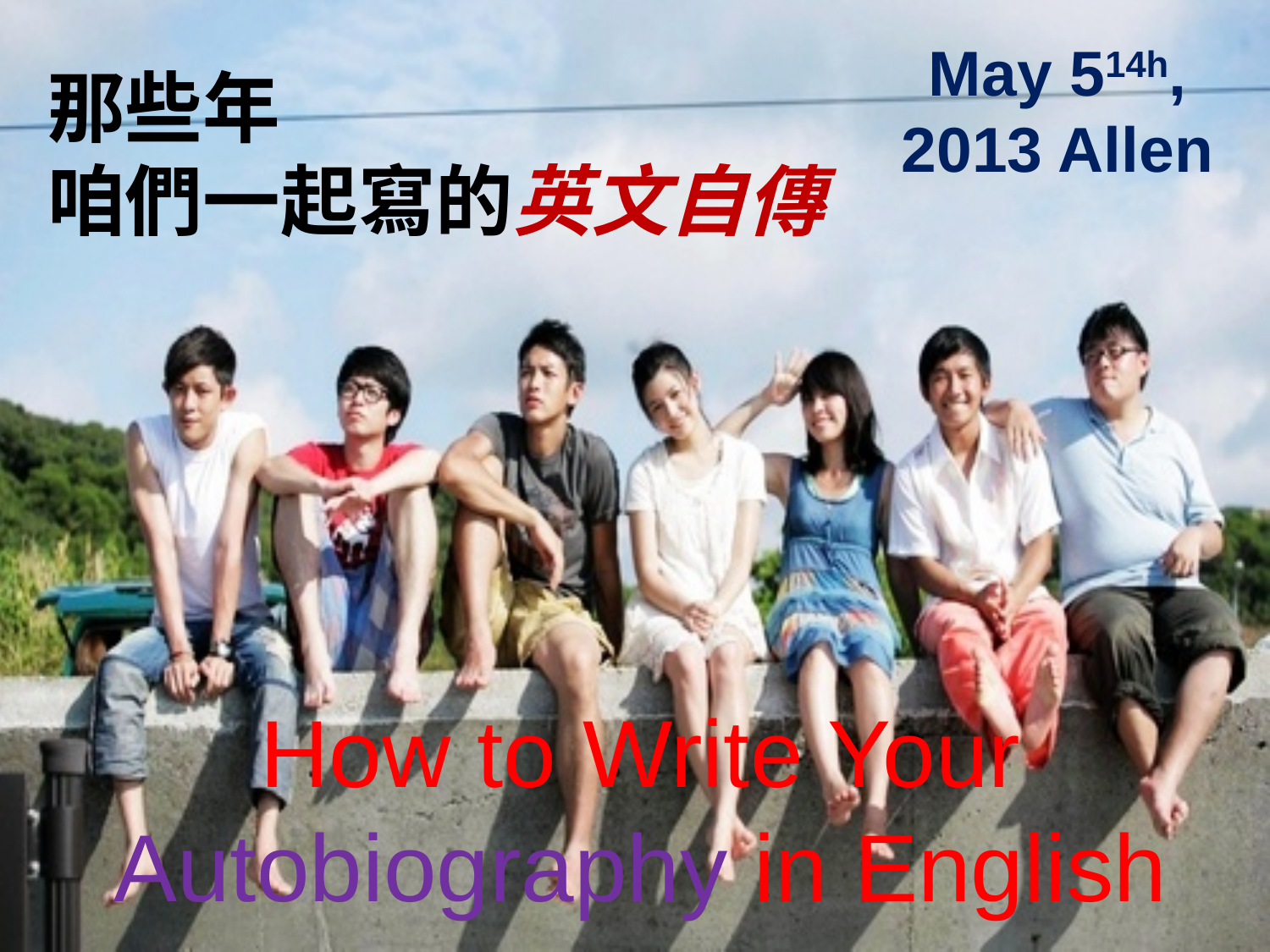

May 514h, 2013 Allen

# 那些年 咱們一起寫的英文自傳
How to Write Your Autobiography in English